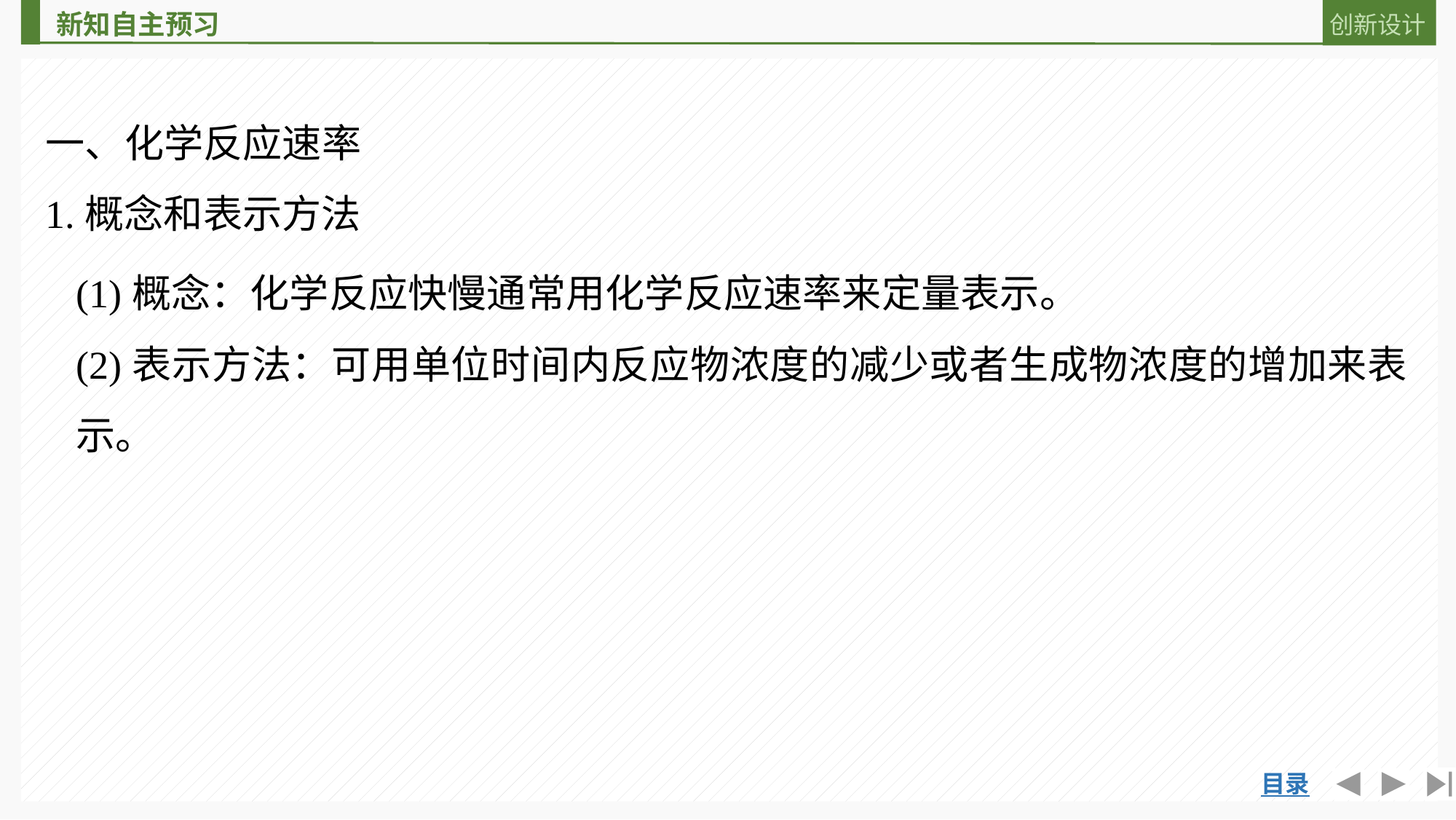

一、化学反应速率
1.概念和表示方法
(1)概念：化学反应快慢通常用化学反应速率来定量表示。
(2)表示方法：可用单位时间内反应物浓度的减少或者生成物浓度的增加来表示。